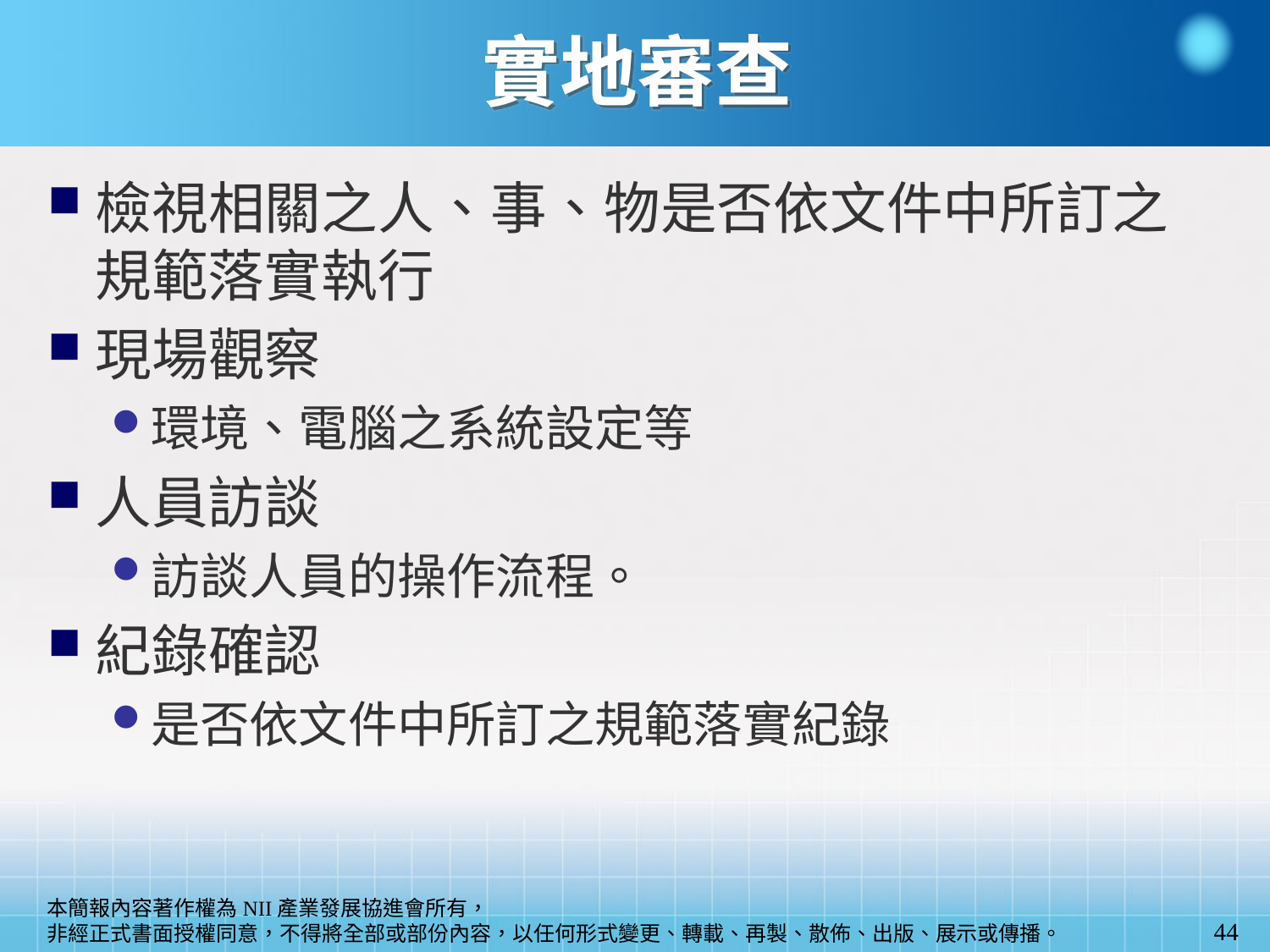

實地審查
檢視相關之人、事、物是否依文件中所訂之規範落實執行
現場觀察
環境、電腦之系統設定等
人員訪談
訪談人員的操作流程。
紀錄確認
是否依文件中所訂之規範落實紀錄
44